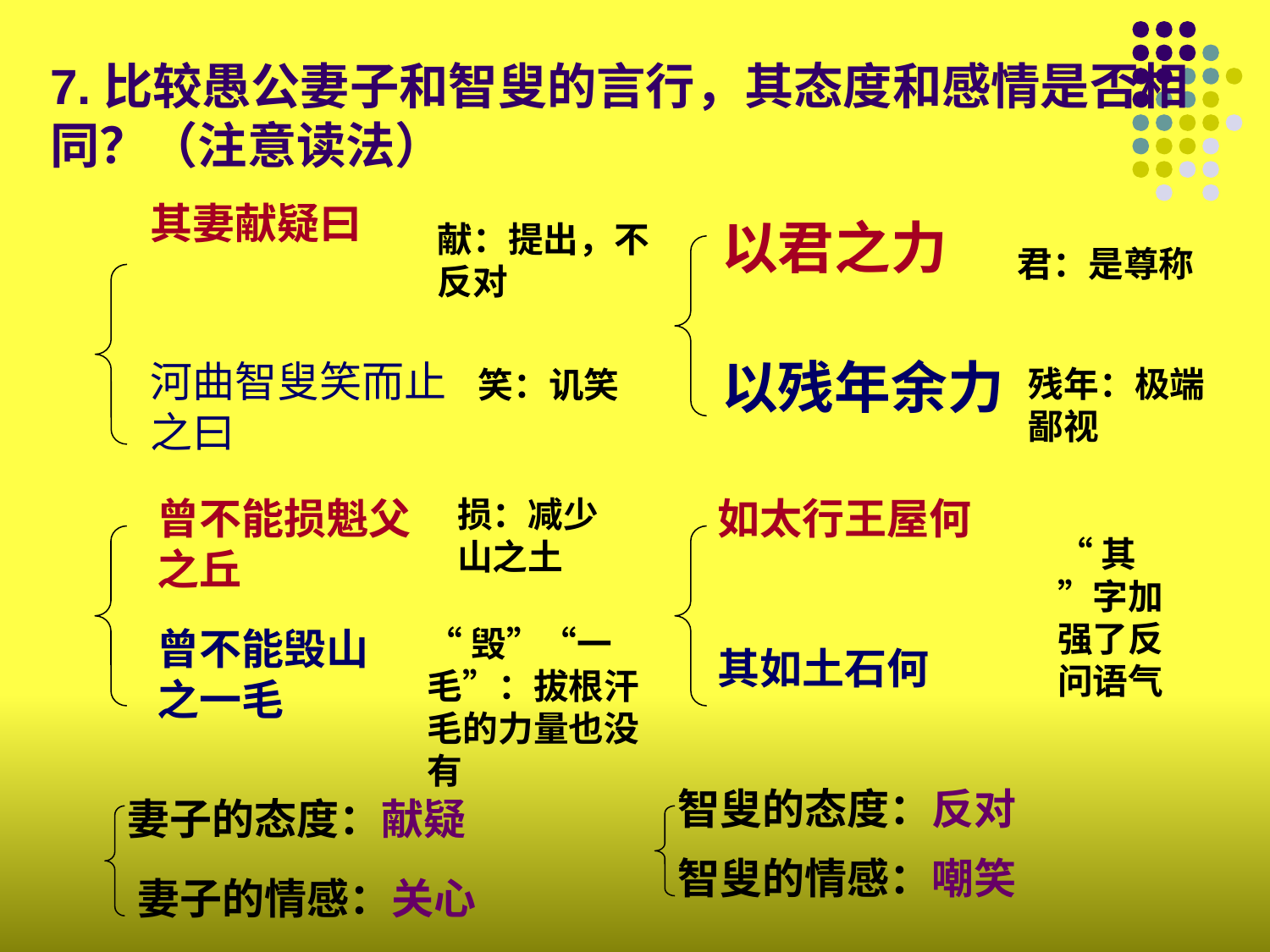

# 7.比较愚公妻子和智叟的言行，其态度和感情是否相同？（注意读法）
其妻献疑曰
以君之力
献：提出，不反对

君：是尊称

以残年余力
河曲智叟笑而止之曰
笑：讥笑
残年：极端鄙视
曾不能损魁父之丘
损：减少山之土
如太行王屋何

“其”字加强了反问语气
曾不能毁山之一毛
“毁”“一毛”：拔根汗毛的力量也没有
其如土石何
智叟的态度：反对
妻子的态度：献疑

智叟的情感：嘲笑
妻子的情感：关心